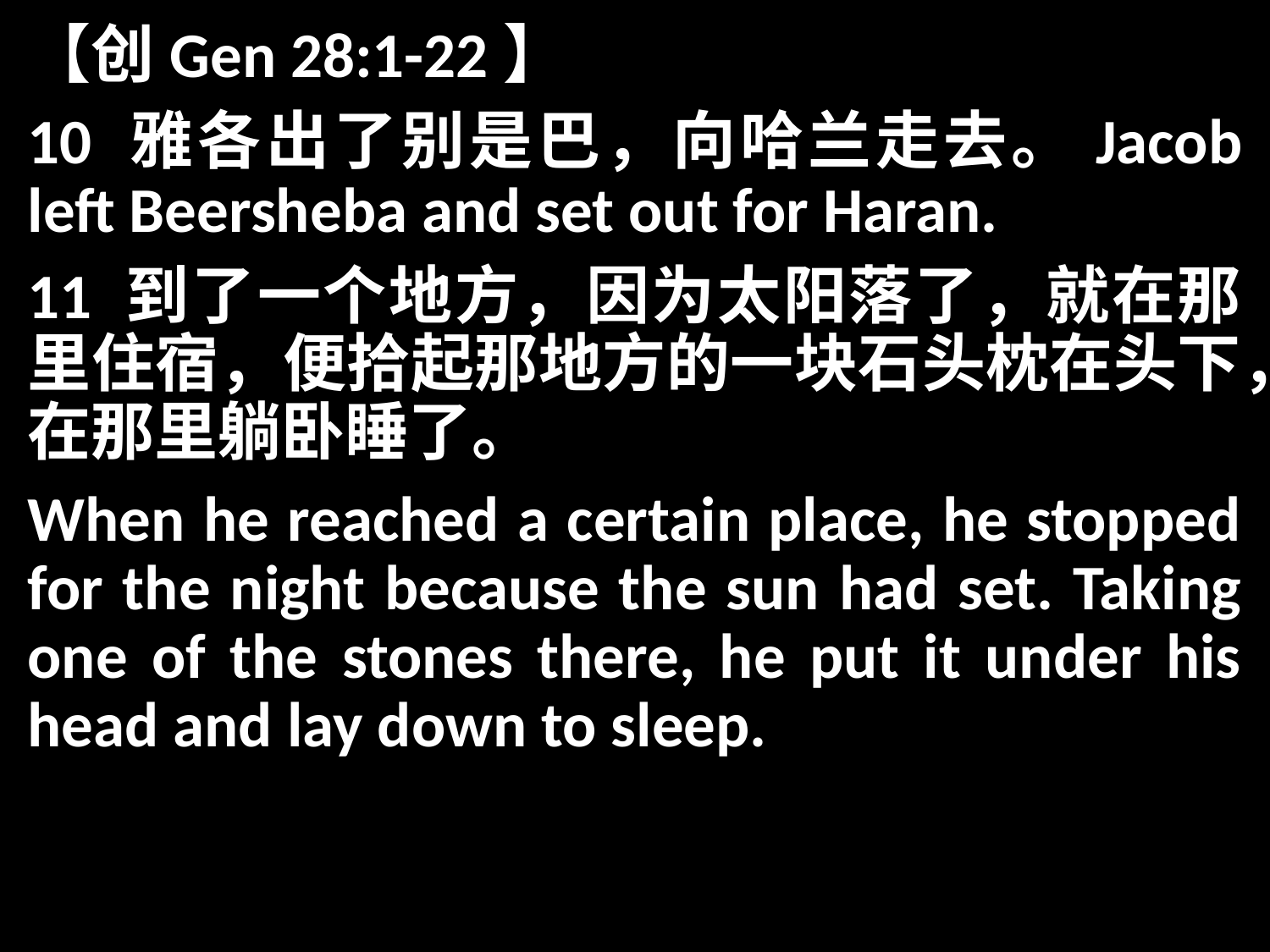

【创Gen 28:1-22】
10 雅各出了别是巴，向哈兰走去。Jacob left Beersheba and set out for Haran.
11 到了一个地方，因为太阳落了，就在那里住宿，便拾起那地方的一块石头枕在头下，在那里躺卧睡了。
When he reached a certain place, he stopped for the night because the sun had set. Taking one of the stones there, he put it under his head and lay down to sleep.